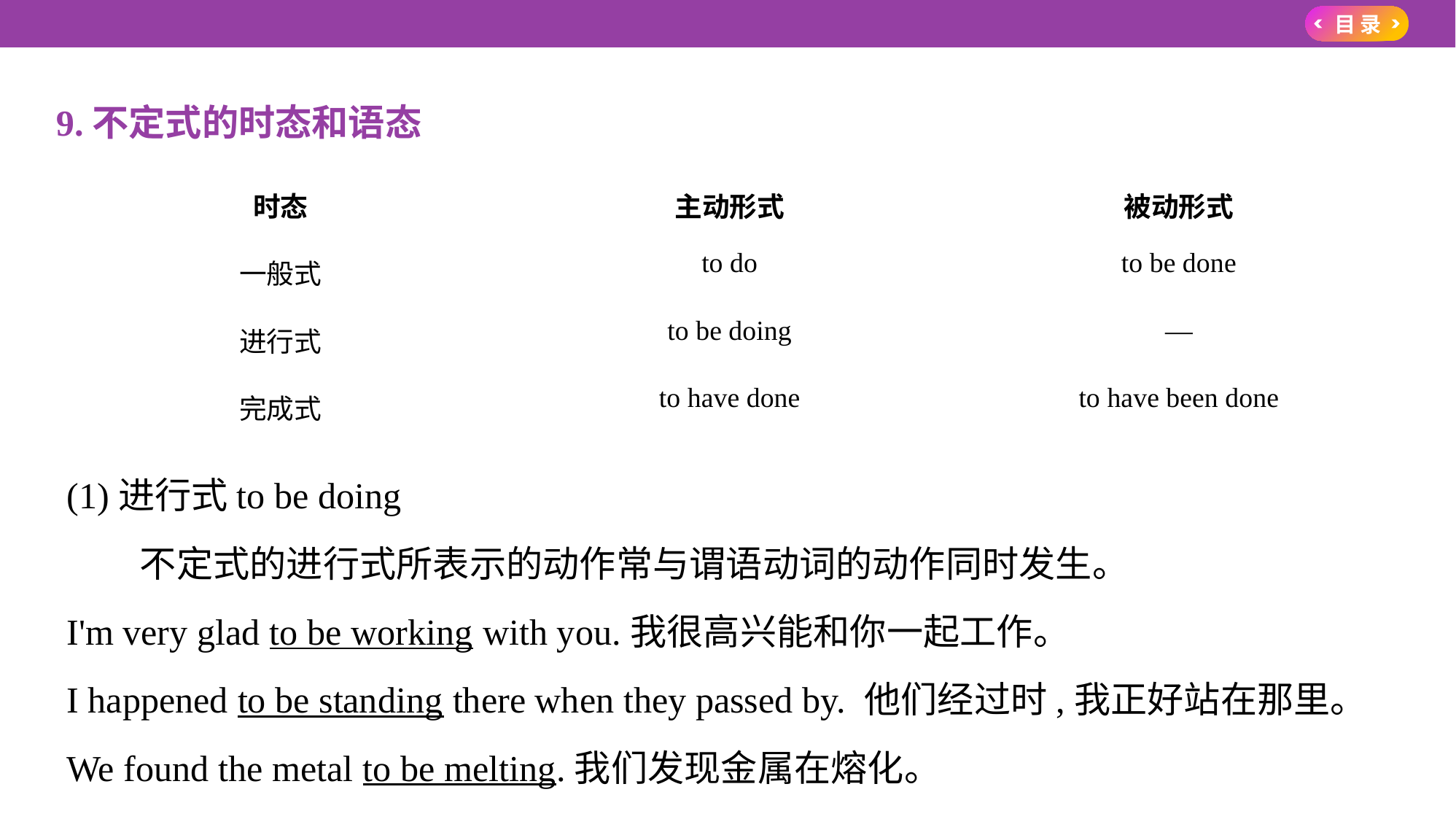

9.不定式的时态和语态
| 时态 | 主动形式 | 被动形式 |
| --- | --- | --- |
| 一般式 | to do | to be done |
| 进行式 | to be doing | — |
| 完成式 | to have done | to have been done |
(1)进行式to be doing
　　不定式的进行式所表示的动作常与谓语动词的动作同时发生。
I'm very glad to be working with you.我很高兴能和你一起工作。
I happened to be standing there when they passed by. 他们经过时,我正好站在那里。
We found the metal to be melting.我们发现金属在熔化。